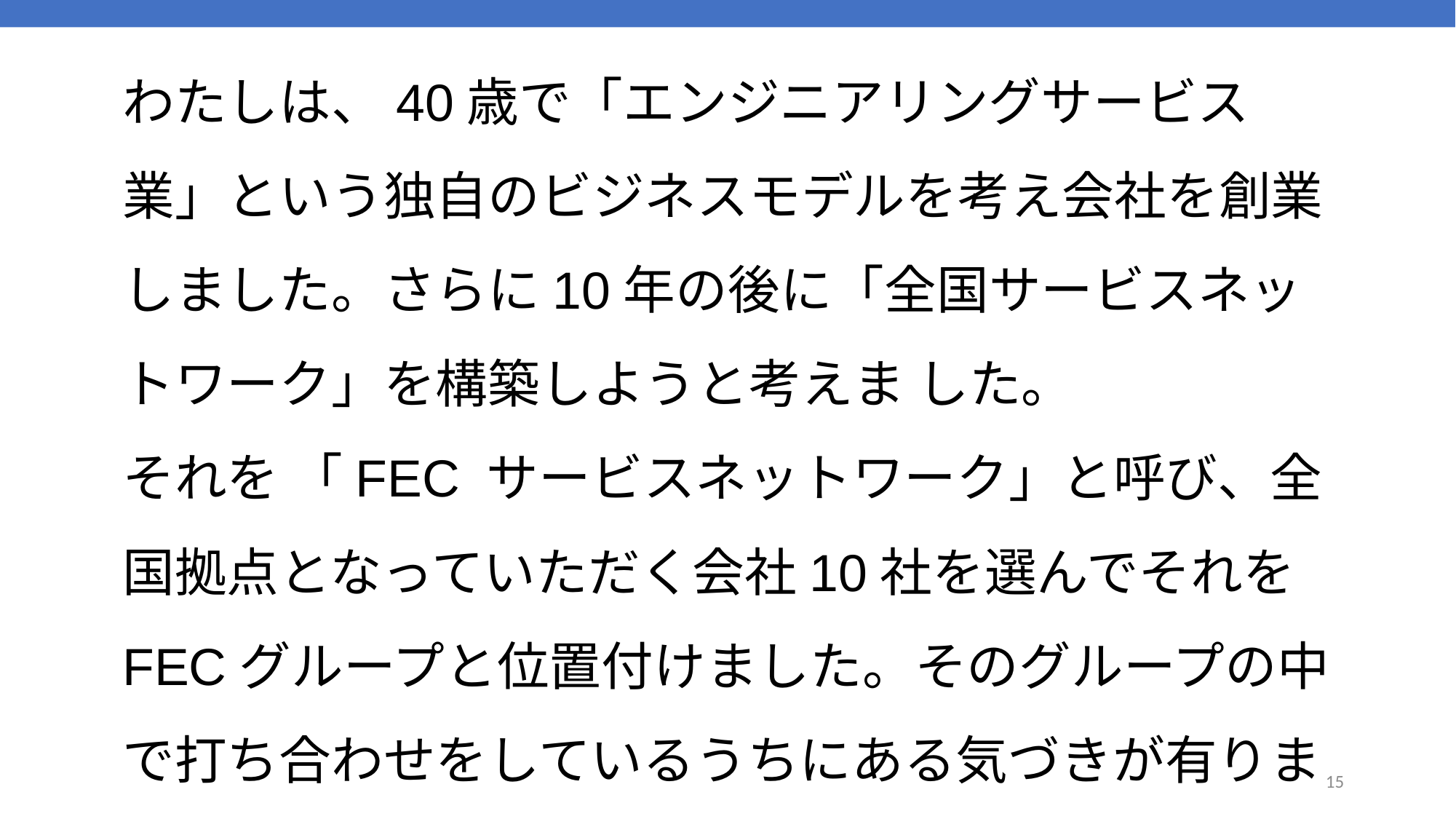

ビジネスモデル・群れの経営
わたしは、40歳で「エンジニアリングサービス業」という独自のビジネスモデルを考え会社を創業しました。さらに10年の後に「全国サービスネットワーク」を構築しようと考えま した。
それを 「FEC サービスネットワーク」と呼び、全国拠点となっていただく会社10社を選んでそれをFECグループと位置付けました。そのグループの中で打ち合わせをしているうちにある気づきが有りました。
15